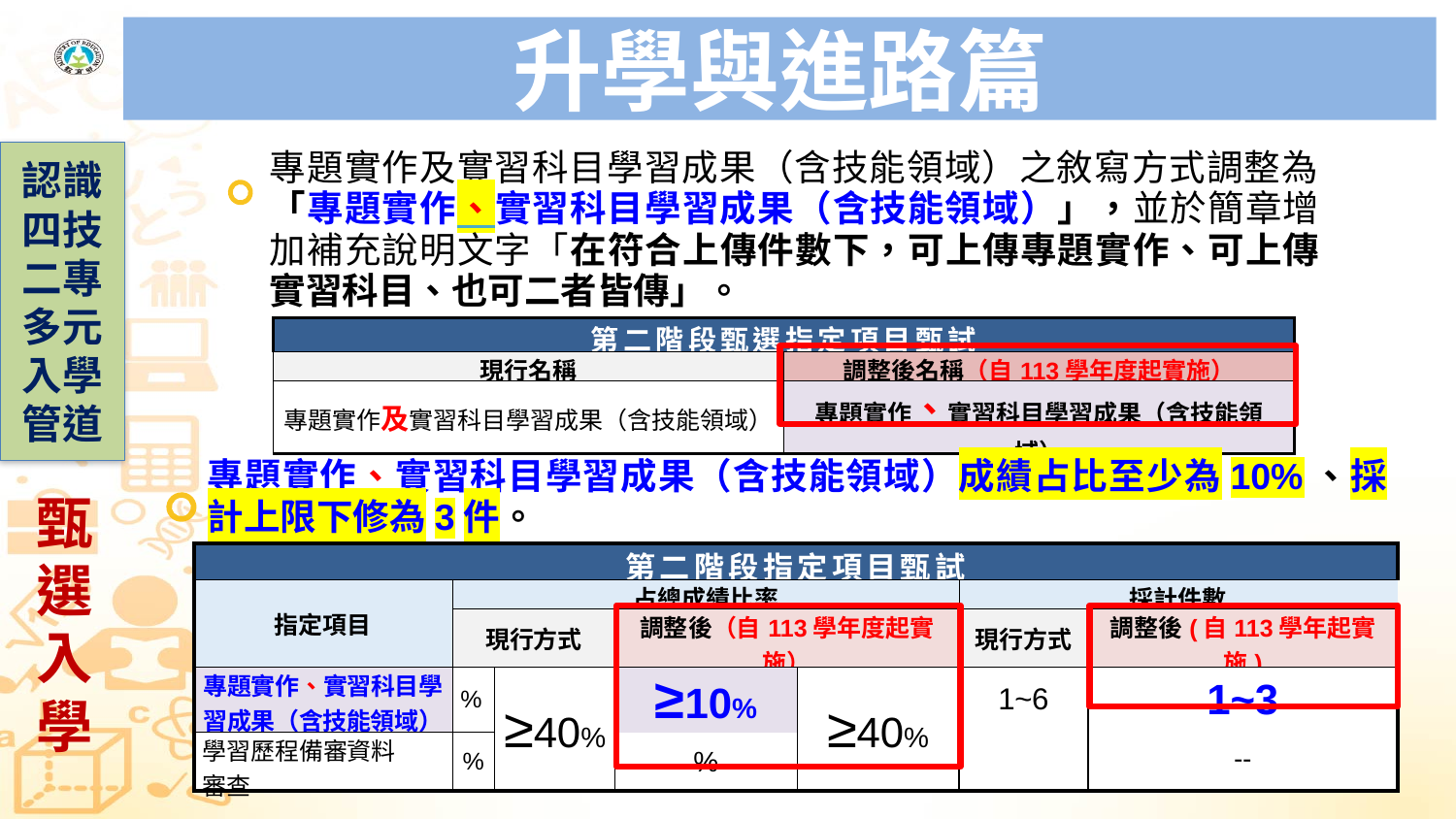

# 升學與進路篇
認識四技二專多元入學管道
專題實作及實習科目學習成果（含技能領域）之敘寫方式調整為「專題實作、實習科目學習成果（含技能領域）」，並於簡章增加補充說明文字「在符合上傳件數下，可上傳專題實作、可上傳實習科目、也可二者皆傳」。

| 第二階段甄選指定項目甄試 |  |
| --- | --- |
| 現行名稱 | 調整後名稱（自113學年度起實施） |
| 專題實作及實習科目學習成果（含技能領域） | 專題實作、實習科目學習成果（含技能領域） |

專題實作、實習科目學習成果（含技能領域）成績占比至少為10%、採計上限下修為3件。
甄選入學

| 第二階段指定項目甄試 |  |  |  |  |  |  |
| --- | --- | --- | --- | --- | --- | --- |
| 指定項目 | 占總成績比率 |  |  |  | 採計件數 |  |
| 指定項目 | 現行方式 |  | 調整後（自113學年度起實施） |  | 現行方式 | 調整後(自113學年起實施) |
| 專題實作、實習科目學習成果（含技能領域） | % | ≥40% | ≥10% | ≥40% | 1~6 | 1~3 |
|  |  |  | % |  |  | -- |
| 學習歷程備審資料 審查 | % |  |  |  |  |  |

42